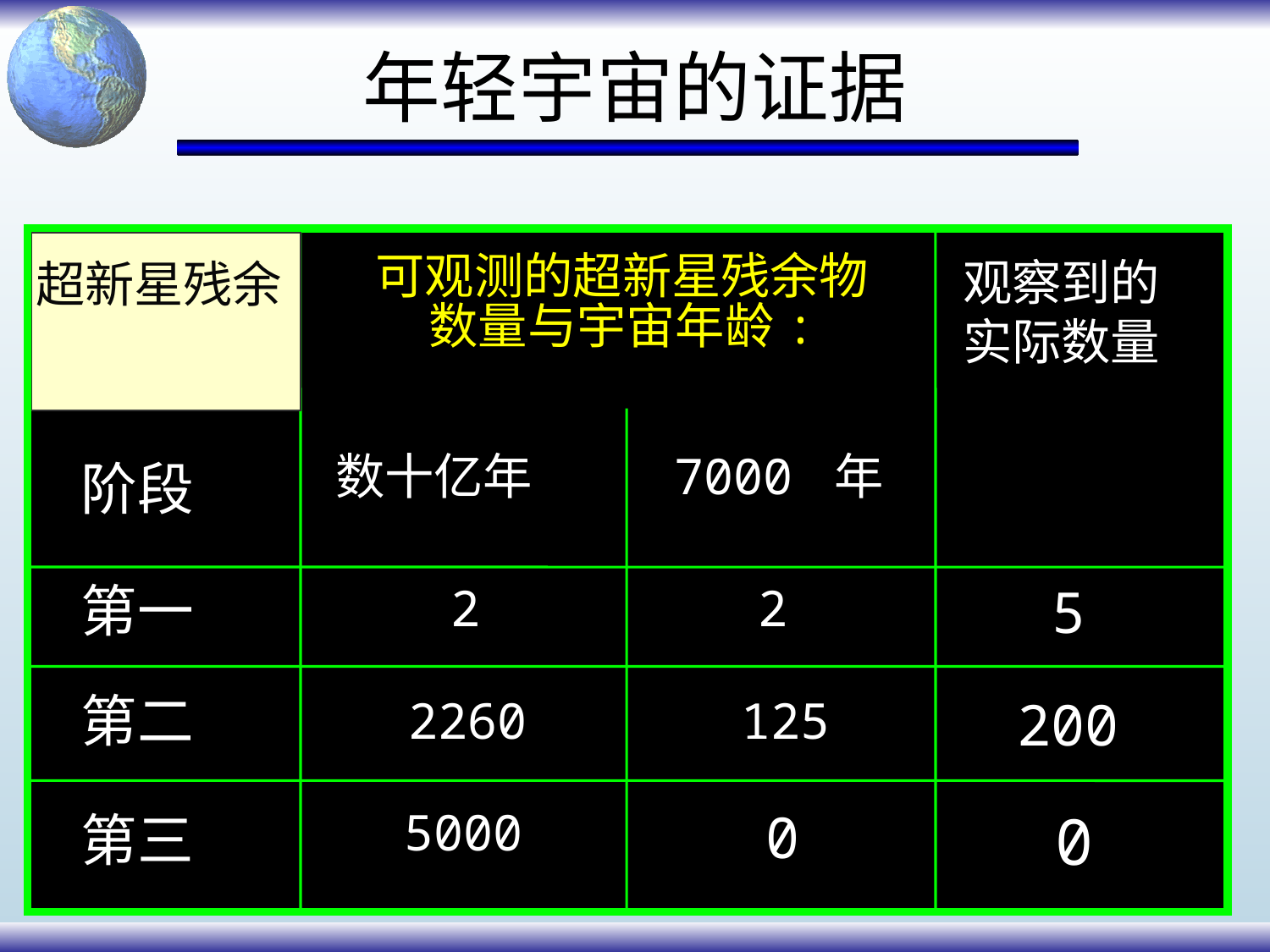

年轻宇宙的证据

观察到的实际数量

超新星残余

可观测的超新星残余物数量与宇宙年龄:

数十亿年

7000 年

阶段

第一

第二
第三

2
2260
5000
2
125
0
5

200

0